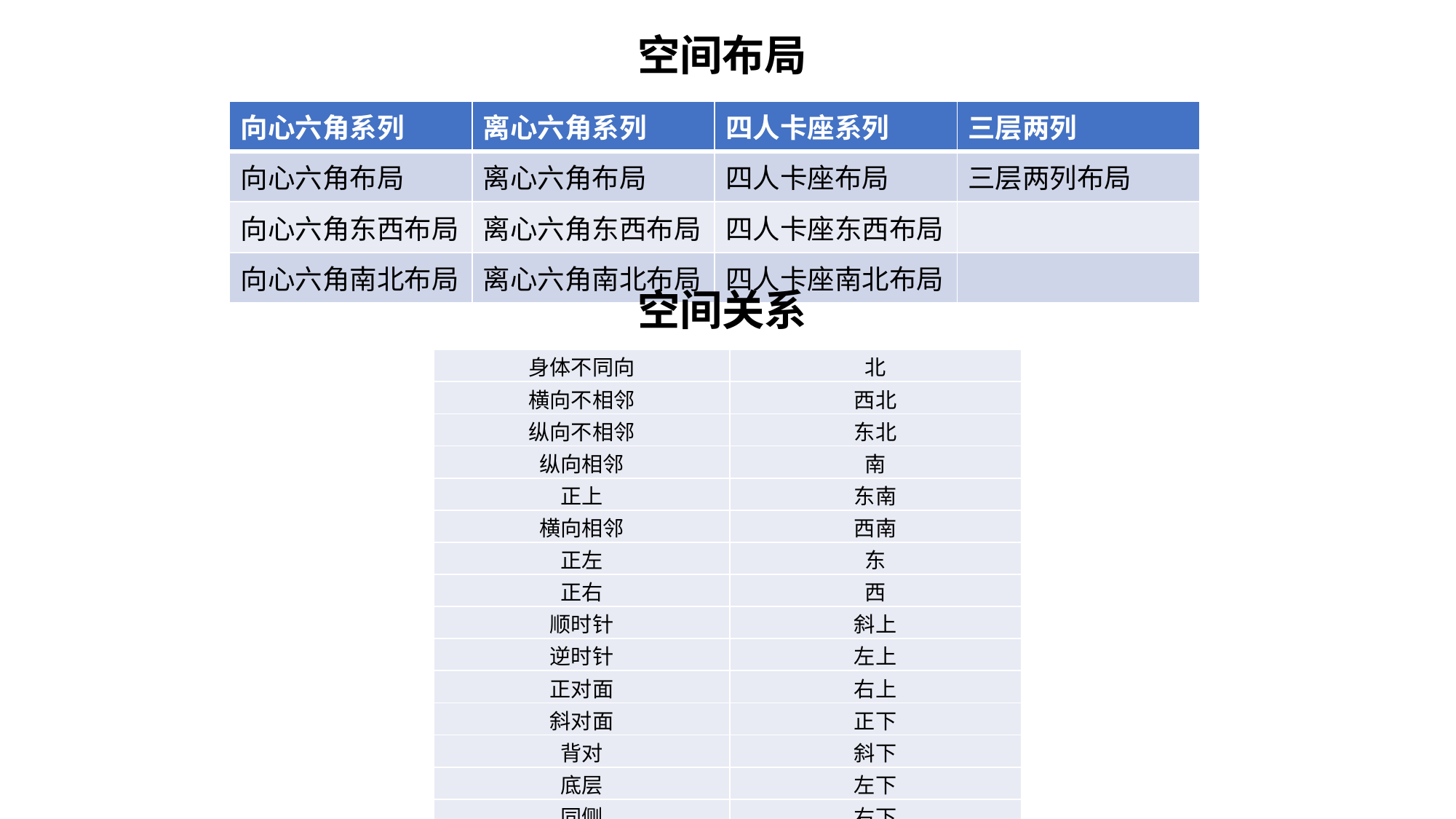

空间布局
| 向心六角系列 | 离心六角系列 | 四人卡座系列 | 三层两列 |
| --- | --- | --- | --- |
| 向心六角布局 | 离心六角布局 | 四人卡座布局 | 三层两列布局 |
| 向心六角东西布局 | 离心六角东西布局 | 四人卡座东西布局 |  |
| 向心六角南北布局 | 离心六角南北布局 | 四人卡座南北布局 |  |
空间关系
| 身体不同向 | 北 |
| --- | --- |
| 横向不相邻 | 西北 |
| 纵向不相邻 | 东北 |
| 纵向相邻 | 南 |
| 正上 | 东南 |
| 横向相邻 | 西南 |
| 正左 | 东 |
| 正右 | 西 |
| 顺时针 | 斜上 |
| 逆时针 | 左上 |
| 正对面 | 右上 |
| 斜对面 | 正下 |
| 背对 | 斜下 |
| 底层 | 左下 |
| 同侧 | 右下 |
| 对侧 |  |